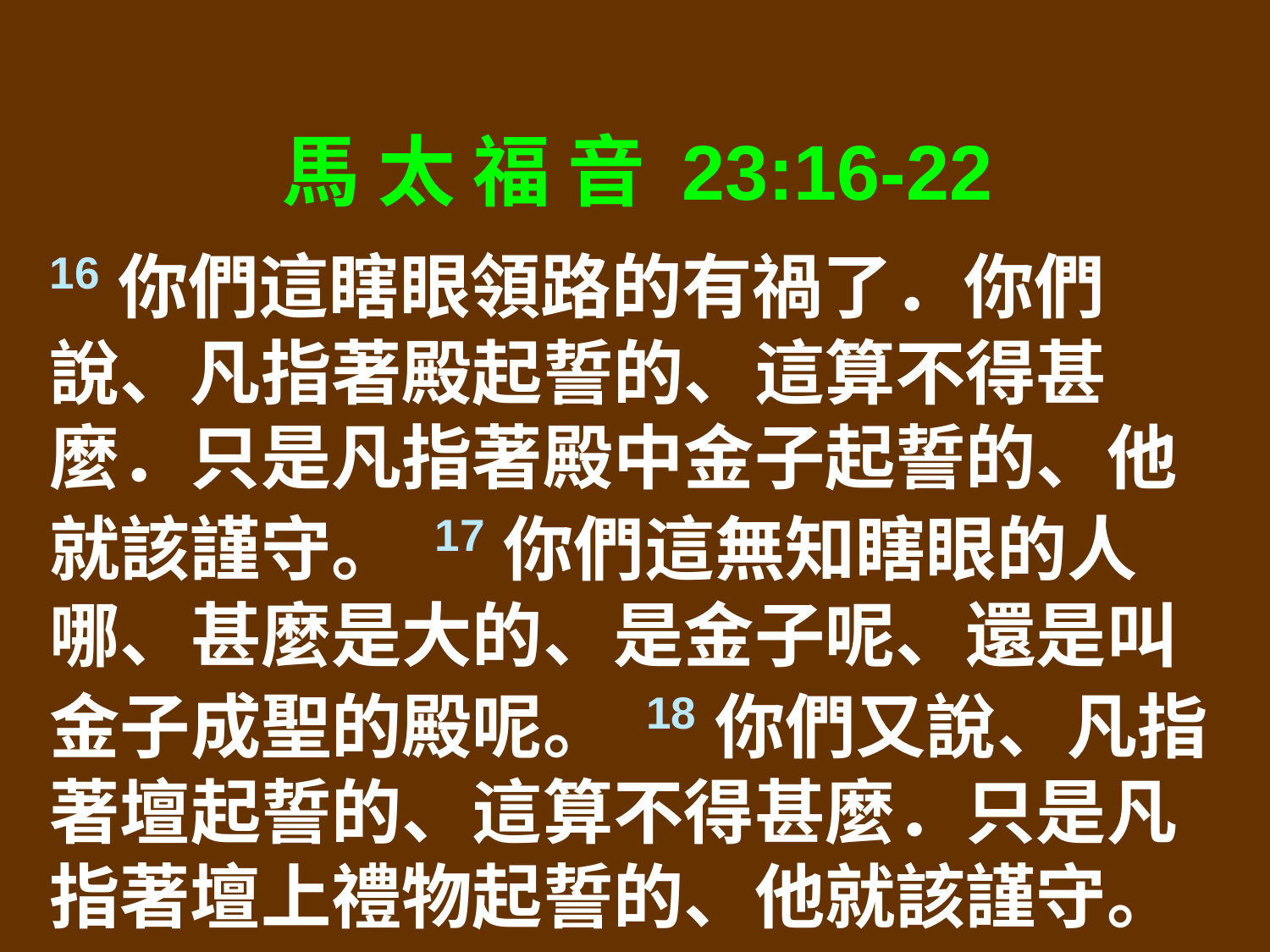

馬 太 福 音 23:16-22
16你們這瞎眼領路的有禍了．你們說、凡指著殿起誓的、這算不得甚麼．只是凡指著殿中金子起誓的、他就該謹守。 17你們這無知瞎眼的人哪、甚麼是大的、是金子呢、還是叫金子成聖的殿呢。 18你們又說、凡指著壇起誓的、這算不得甚麼．只是凡指著壇上禮物起誓的、他就該謹守。